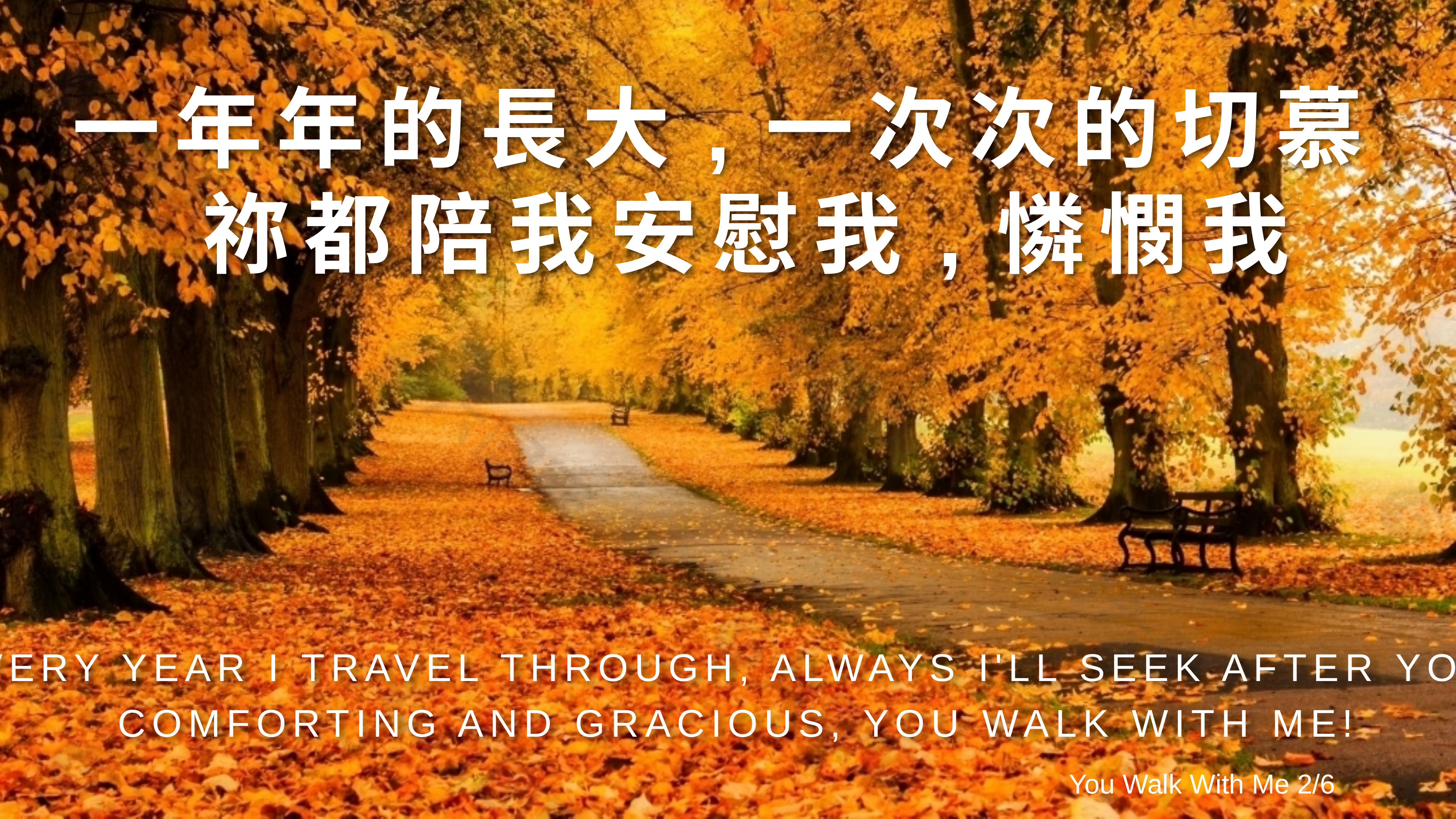

# 一年年的長大,一次次的切慕
 祢都陪我安慰我,憐憫我
Every year I travel through, Always I'll seek after You;
 Comforting and gracious, You Walk with me!
You Walk With Me 2/6